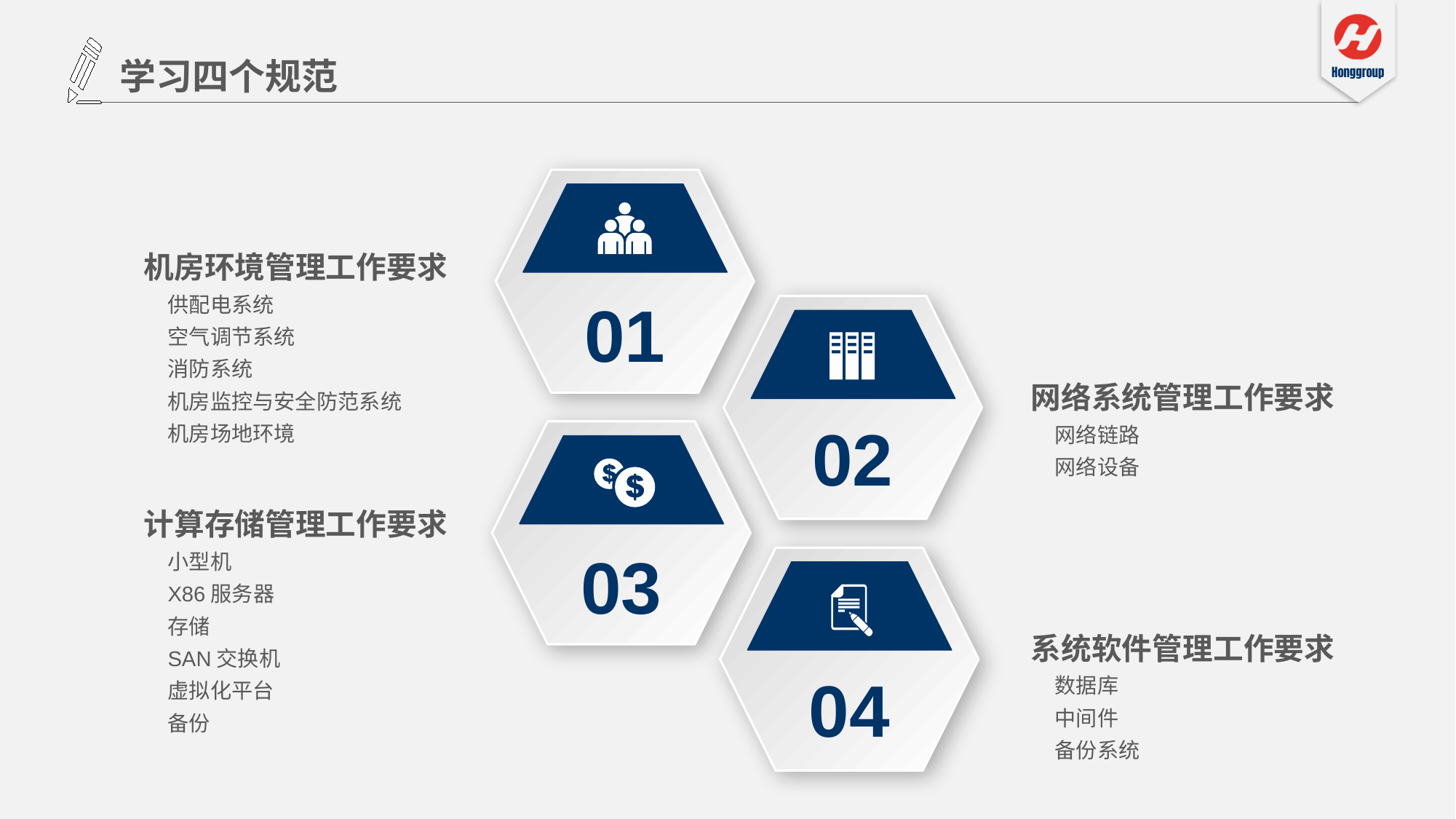

学习四个规范

01
机房环境管理工作要求
    供配电系统
    空气调节系统
    消防系统
    机房监控与安全防范系统
    机房场地环境

02
网络系统管理工作要求
    网络链路
    网络设备

03
计算存储管理工作要求
    小型机
    X86服务器
    存储
    SAN交换机
    虚拟化平台
    备份

04
系统软件管理工作要求
    数据库
    中间件
    备份系统